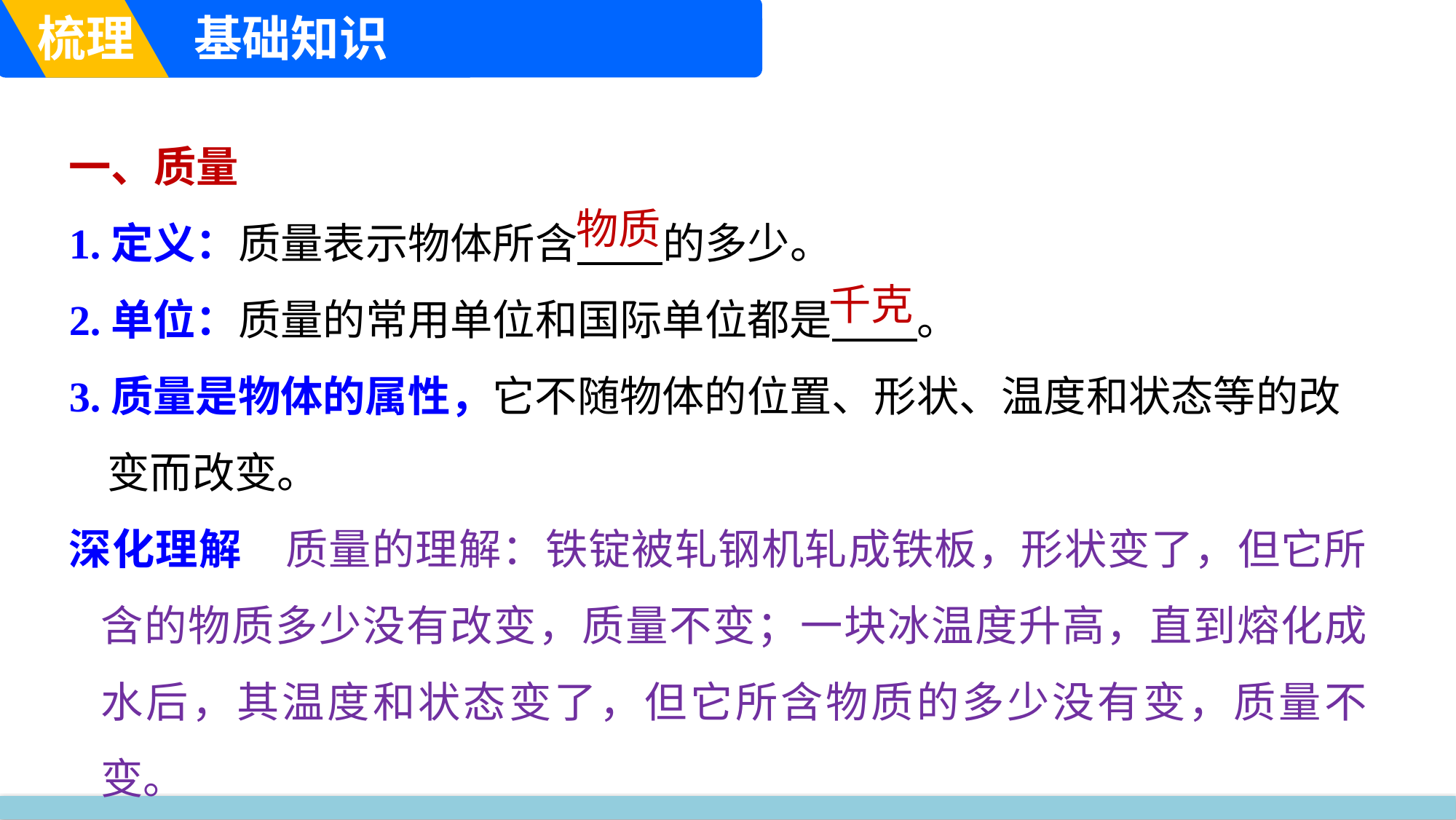

梳理
基础知识
一、质量
1.定义：质量表示物体所含         的多少。
2.单位：质量的常用单位和国际单位都是         。
3.质量是物体的属性，它不随物体的位置、形状、温度和状态等的改
   变而改变。
深化理解　质量的理解：铁锭被轧钢机轧成铁板，形状变了，但它所含的物质多少没有改变，质量不变；一块冰温度升高，直到熔化成水后，其温度和状态变了，但它所含物质的多少没有变，质量不变。
物质
千克